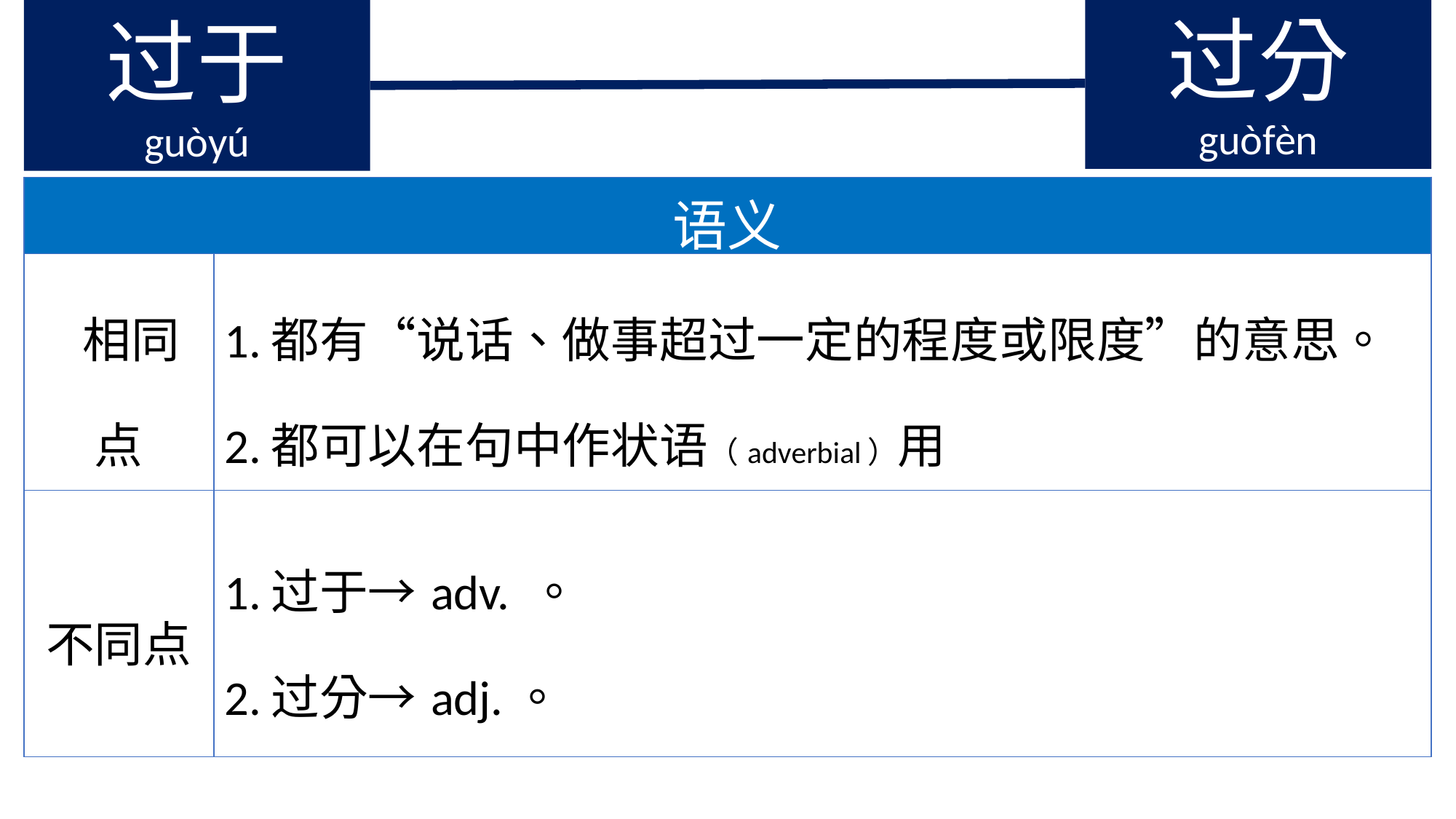

过于
guòyú
过分
guòfèn
| 语义 |  |
| --- | --- |
| 相同点 | 1.都有“说话、做事超过一定的程度或限度”的意思。 2.都可以在句中作状语（adverbial）用 |
| 不同点 | 1.过于→adv. 。 2.过分→adj.。 |